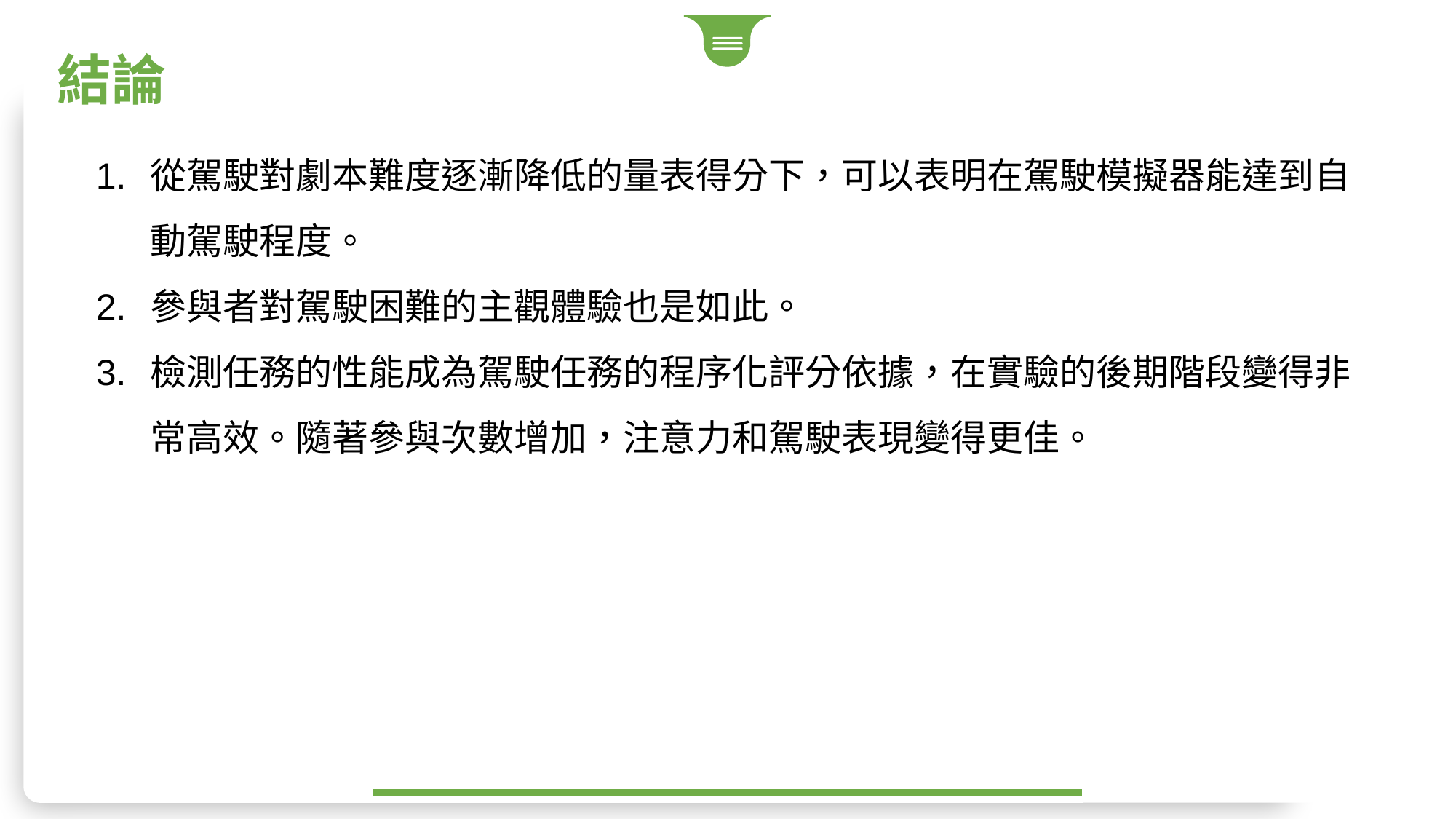

結論

從駕駛對劇本難度逐漸降低的量表得分下，可以表明在駕駛模擬器能達到自動駕駛程度。
參與者對駕駛困難的主觀體驗也是如此。
檢測任務的性能成為駕駛任務的程序化評分依據，在實驗的後期階段變得非常高效。隨著參與次數增加，注意力和駕駛表現變得更佳。
A
B